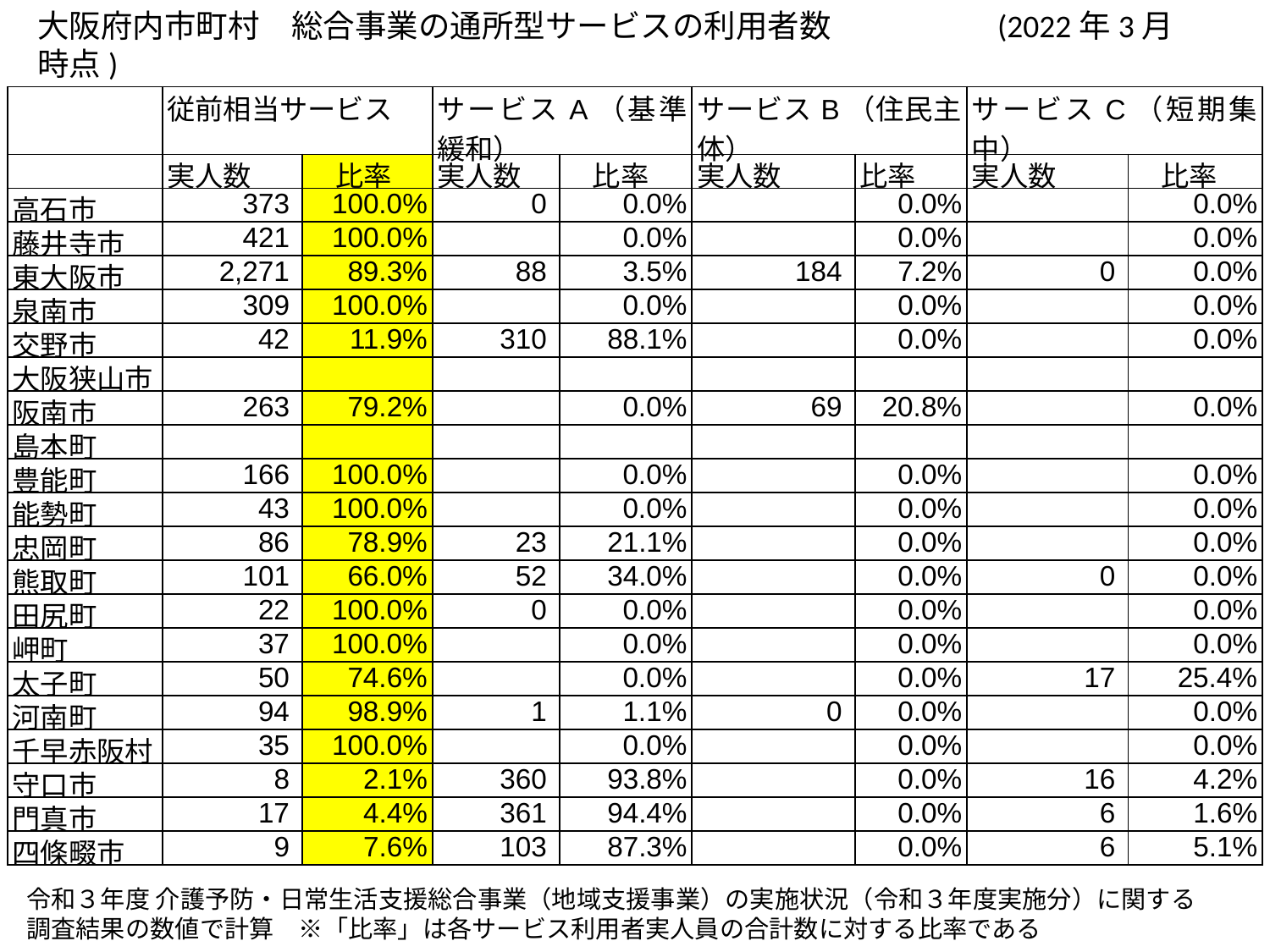

大阪府内市町村　総合事業の通所型サービスの利用者数　　　　　(2022年3月時点)
|  | 従前相当サービス |  | サービスA（基準緩和） |  | サービスB（住民主体） |  | サービスC（短期集中） |  |
| --- | --- | --- | --- | --- | --- | --- | --- | --- |
|  | 実人数 | 比率 | 実人数 | 比率 | 実人数 | 比率 | 実人数 | 比率 |
| 高石市 | 373 | 100.0% | 0 | 0.0% |  | 0.0% |  | 0.0% |
| 藤井寺市 | 421 | 100.0% |  | 0.0% |  | 0.0% |  | 0.0% |
| 東大阪市 | 2,271 | 89.3% | 88 | 3.5% | 184 | 7.2% | 0 | 0.0% |
| 泉南市 | 309 | 100.0% |  | 0.0% |  | 0.0% |  | 0.0% |
| 交野市 | 42 | 11.9% | 310 | 88.1% |  | 0.0% |  | 0.0% |
| 大阪狭山市 |  |  |  |  |  |  |  |  |
| 阪南市 | 263 | 79.2% |  | 0.0% | 69 | 20.8% |  | 0.0% |
| 島本町 |  |  |  |  |  |  |  |  |
| 豊能町 | 166 | 100.0% |  | 0.0% |  | 0.0% |  | 0.0% |
| 能勢町 | 43 | 100.0% |  | 0.0% |  | 0.0% |  | 0.0% |
| 忠岡町 | 86 | 78.9% | 23 | 21.1% |  | 0.0% |  | 0.0% |
| 熊取町 | 101 | 66.0% | 52 | 34.0% |  | 0.0% | 0 | 0.0% |
| 田尻町 | 22 | 100.0% | 0 | 0.0% |  | 0.0% |  | 0.0% |
| 岬町 | 37 | 100.0% |  | 0.0% |  | 0.0% |  | 0.0% |
| 太子町 | 50 | 74.6% |  | 0.0% |  | 0.0% | 17 | 25.4% |
| 河南町 | 94 | 98.9% | 1 | 1.1% | 0 | 0.0% |  | 0.0% |
| 千早赤阪村 | 35 | 100.0% |  | 0.0% |  | 0.0% |  | 0.0% |
| 守口市 | 8 | 2.1% | 360 | 93.8% |  | 0.0% | 16 | 4.2% |
| 門真市 | 17 | 4.4% | 361 | 94.4% |  | 0.0% | 6 | 1.6% |
| 四條畷市 | 9 | 7.6% | 103 | 87.3% |  | 0.0% | 6 | 5.1% |
令和３年度 介護予防・日常生活支援総合事業（地域支援事業）の実施状況（令和３年度実施分）に関する調査結果の数値で計算　※「比率」は各サービス利用者実人員の合計数に対する比率である